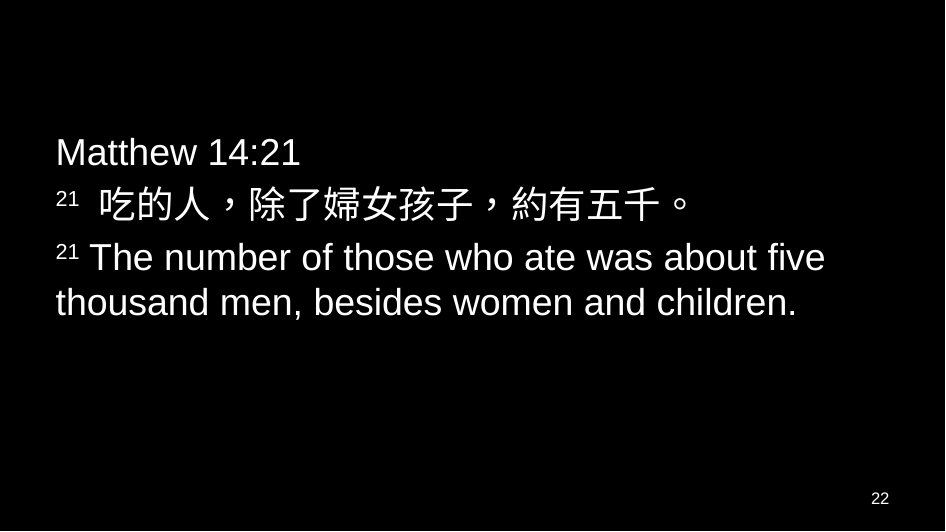

#
Matthew 14:21
21 吃的人，除了婦女孩子，約有五千。
21 The number of those who ate was about five thousand men, besides women and children.

22